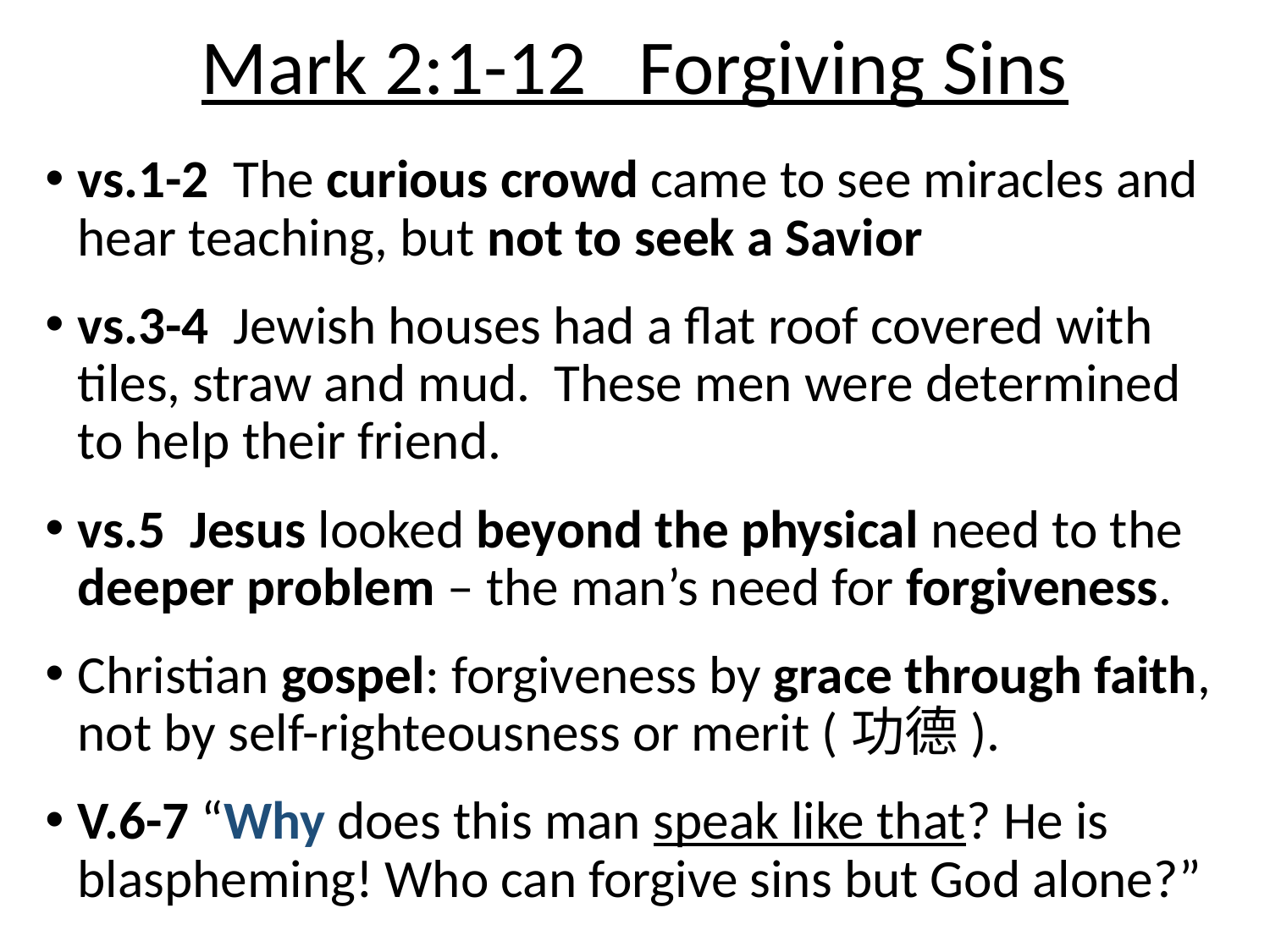

# Mark 2:1-12   Forgiving Sins
vs.1-2  The curious crowd came to see miracles and hear teaching, but not to seek a Savior
vs.3-4  Jewish houses had a flat roof covered with tiles, straw and mud.  These men were determined to help their friend.
vs.5  Jesus looked beyond the physical need to the deeper problem – the man’s need for forgiveness.
Christian gospel: forgiveness by grace through faith, not by self-righteousness or merit (功德).
V.6-7 “Why does this man speak like that? He is blaspheming! Who can forgive sins but God alone?”